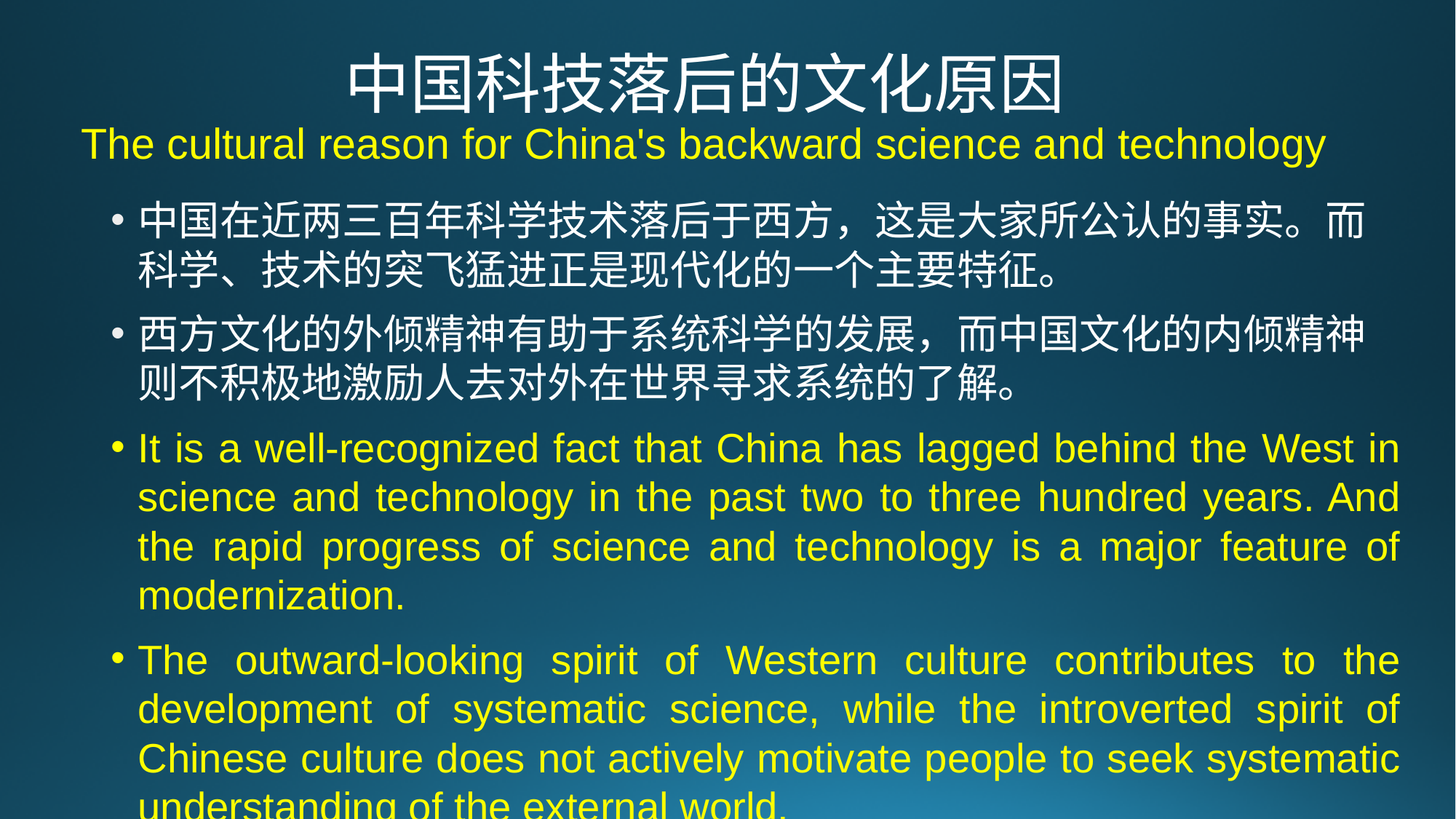

# 中国科技落后的文化原因 The cultural reason for China's backward science and technology
中国在近两三百年科学技术落后于西方，这是大家所公认的事实。而科学、技术的突飞猛进正是现代化的一个主要特征。
西方文化的外倾精神有助于系统科学的发展，而中国文化的内倾精神则不积极地激励人去对外在世界寻求系统的了解。
It is a well-recognized fact that China has lagged behind the West in science and technology in the past two to three hundred years. And the rapid progress of science and technology is a major feature of modernization.
The outward-looking spirit of Western culture contributes to the development of systematic science, while the introverted spirit of Chinese culture does not actively motivate people to seek systematic understanding of the external world.